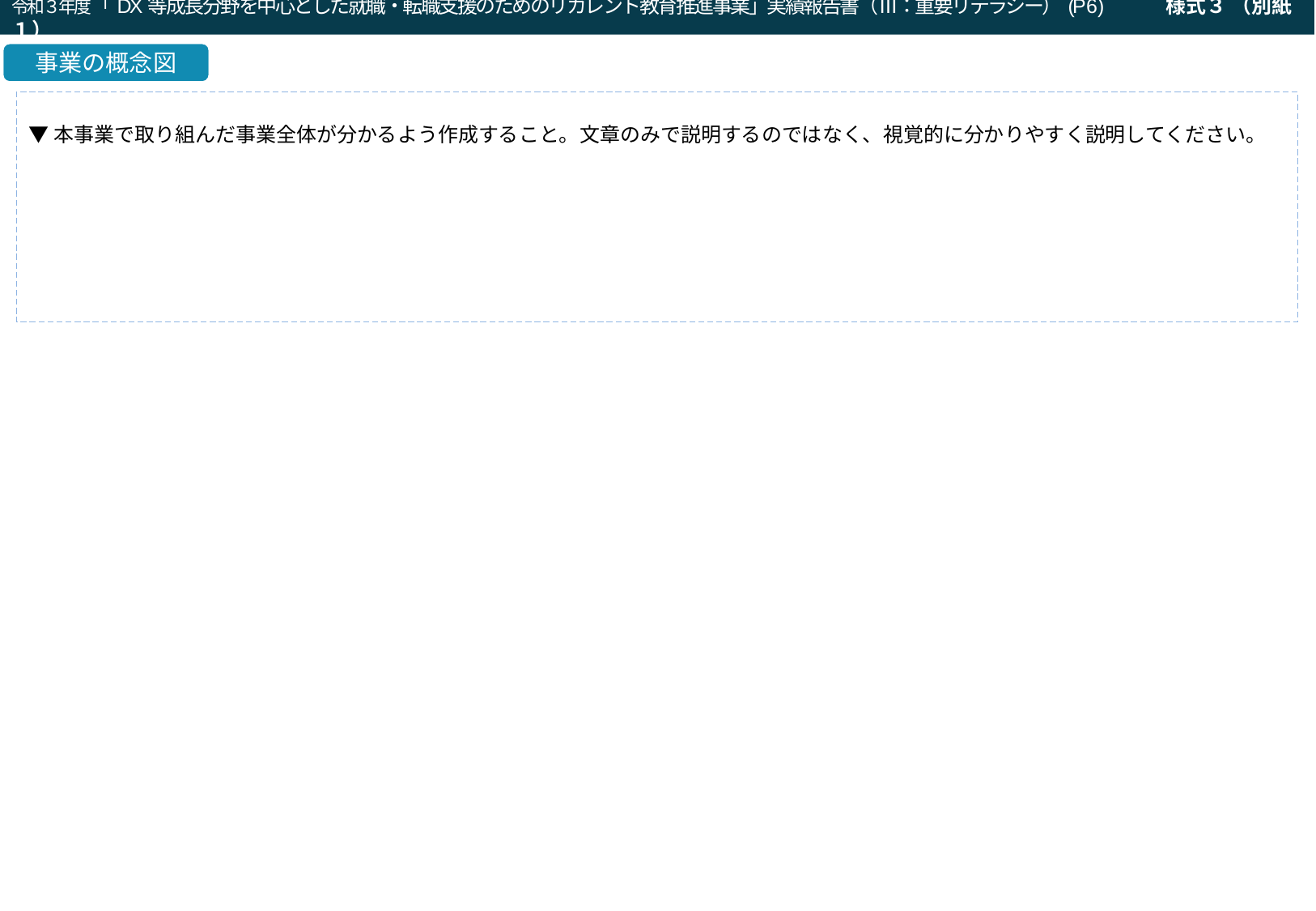

令和３年度「DX等成長分野を中心とした就職・転職支援のためのリカレント教育推進事業」実績報告書（ Ⅲ：重要リテラシー）(P6)　　　様式３ （別紙１）
令和３年度「DX等成長分野を中心とした就職・転職支援のためのリカレント教育推進事業」企画提案書（Ⅰ：DXリテラシー）(P6)
事業の概念図
事業の概念図

▼本事業で取り組んだ事業全体が分かるよう作成すること。文章のみで説明するのではなく、視覚的に分かりやすく説明してください。